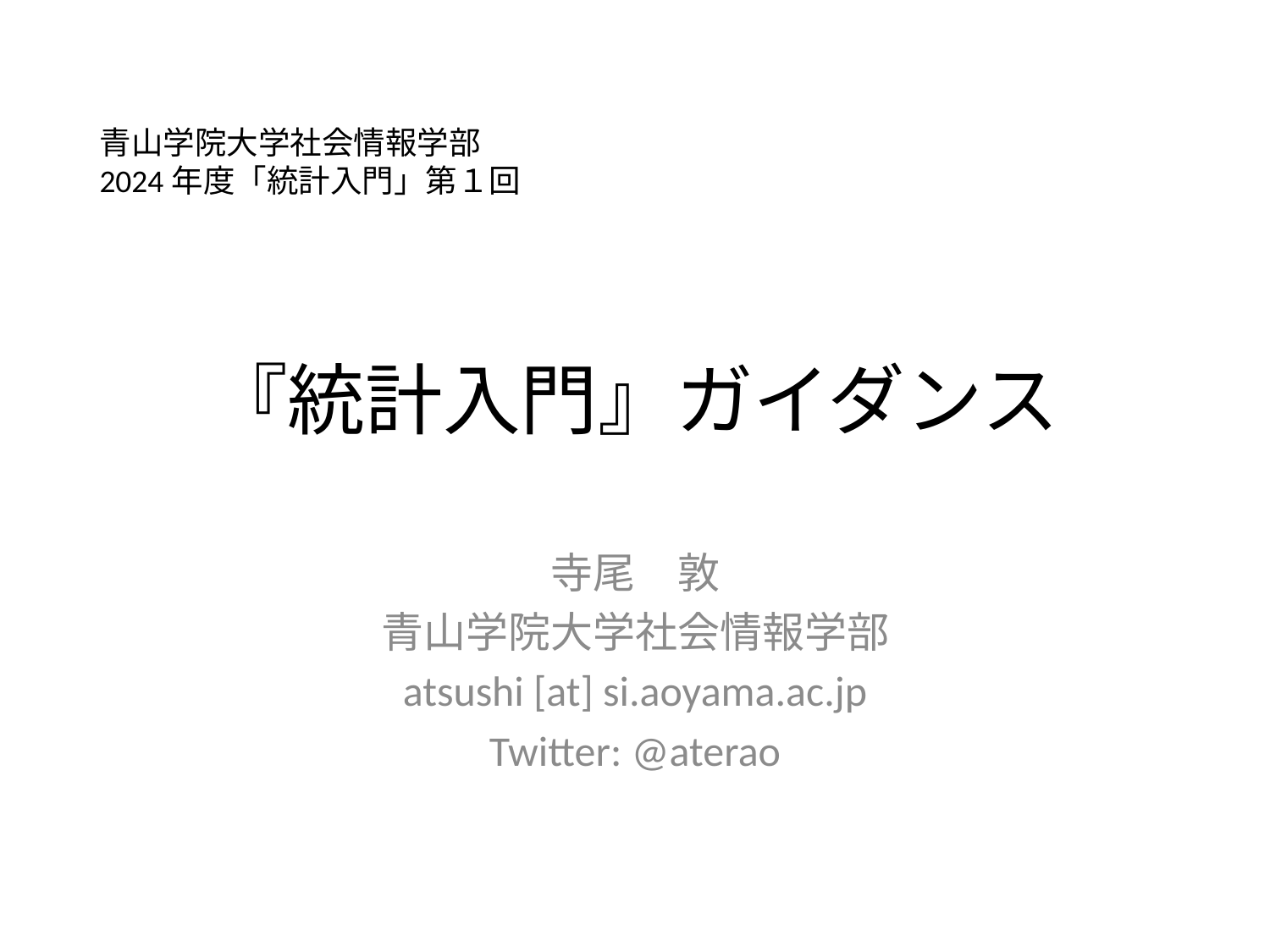

青山学院大学社会情報学部
2024年度「統計入門」第１回
# 『統計入門』ガイダンス
寺尾　敦
青山学院大学社会情報学部
atsushi [at] si.aoyama.ac.jp
Twitter: @aterao